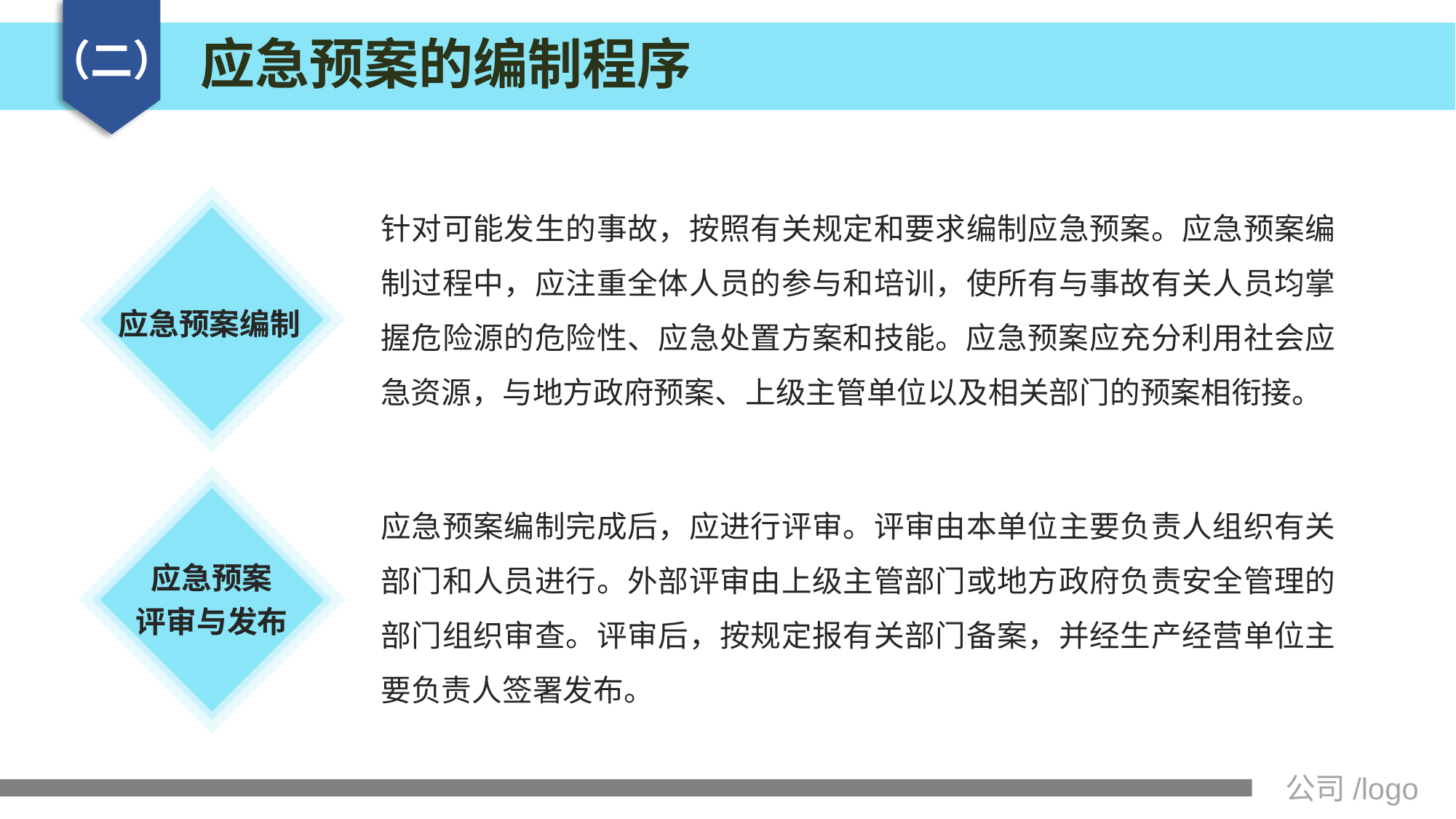

应急预案的编制程序
（二）

针对可能发生的事故，按照有关规定和要求编制应急预案。应急预案编制过程中，应注重全体人员的参与和培训，使所有与事故有关人员均掌握危险源的危险性、应急处置方案和技能。应急预案应充分利用社会应急资源，与地方政府预案、上级主管单位以及相关部门的预案相衔接。
# 应急预案编制

应急预案编制完成后，应进行评审。评审由本单位主要负责人组织有关部门和人员进行。外部评审由上级主管部门或地方政府负责安全管理的部门组织审查。评审后，按规定报有关部门备案，并经生产经营单位主要负责人签署发布。
应急预案
评审与发布
公司/logo